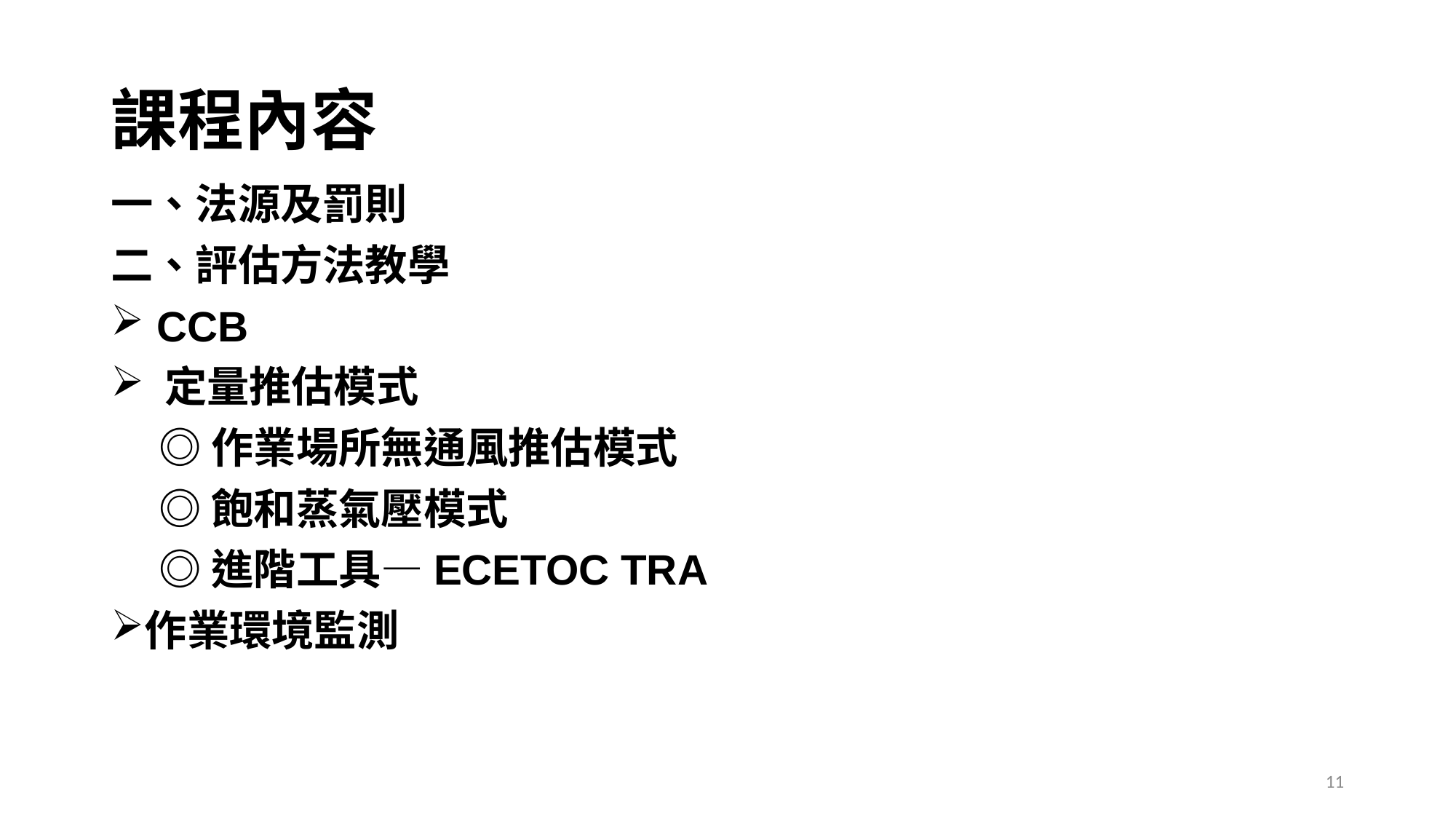

# 課程內容
一、法源及罰則
二、評估方法教學
 CCB
 定量推估模式
     ◎作業場所無通風推估模式
     ◎飽和蒸氣壓模式
     ◎進階工具—ECETOC TRA
作業環境監測

11